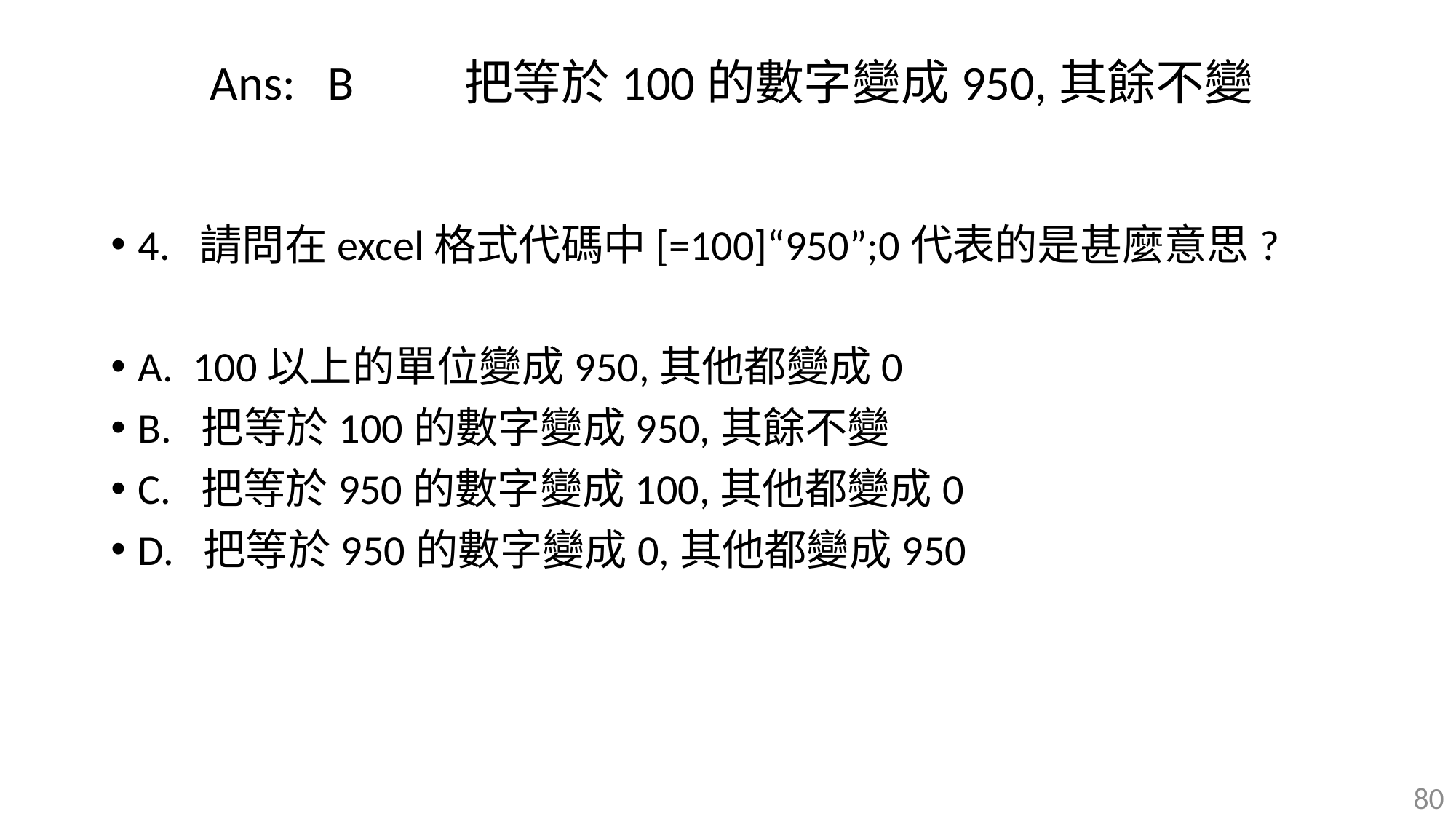

Ans:   B         把等於100的數字變成950,其餘不變

4.  請問在excel格式代碼中[=100]“950”;0代表的是甚麼意思?

A.  100以上的單位變成950,其他都變成0
B.  把等於100的數字變成950,其餘不變
C.  把等於950的數字變成100,其他都變成0
D.  把等於950的數字變成0,其他都變成950

80